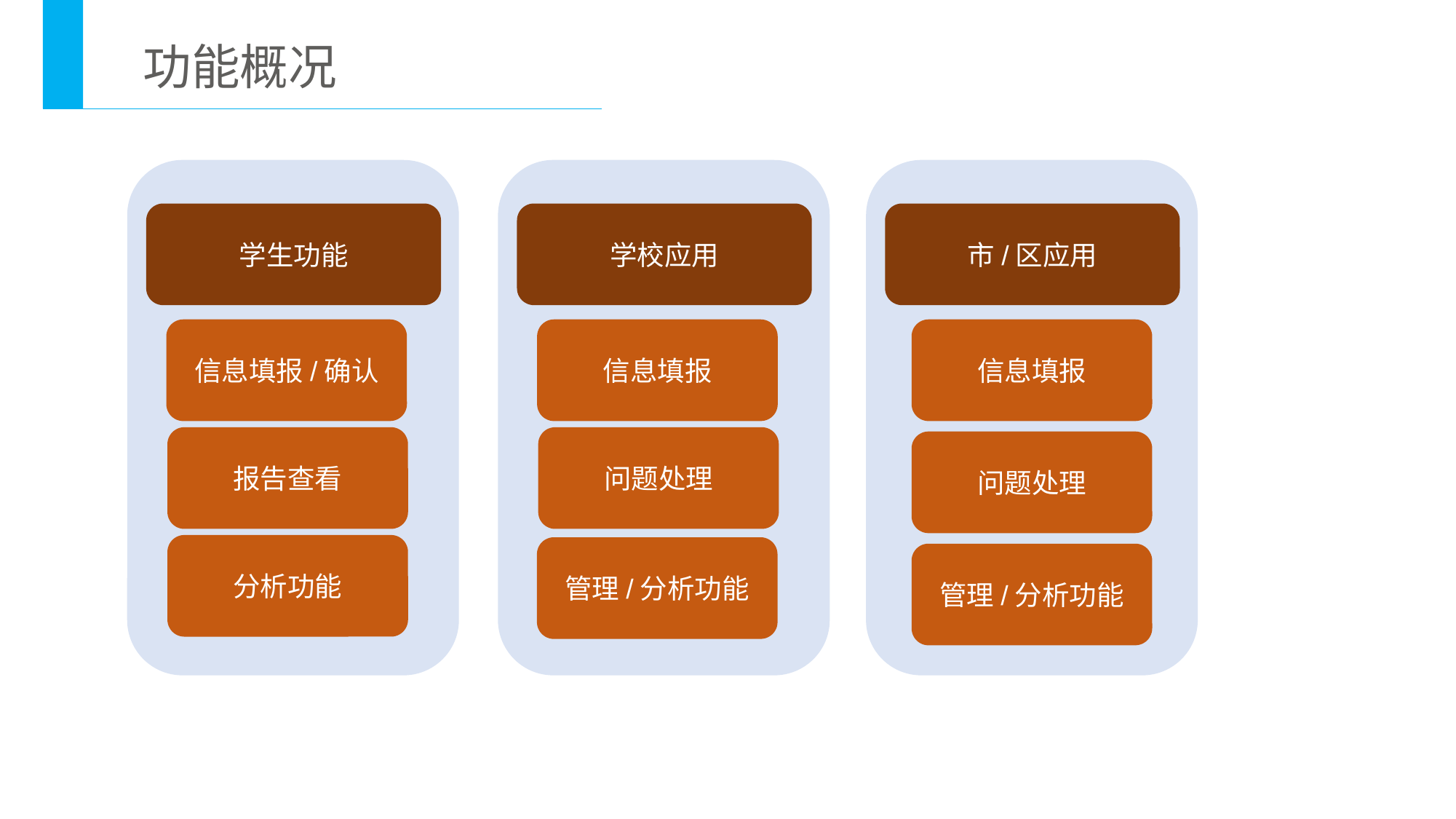

功能概况

学校应用
信息填报
问题处理

市/区应用
信息填报
问题处理
管理/分析功能

学生功能
信息填报/确认
报告查看
分析功能
管理/分析功能